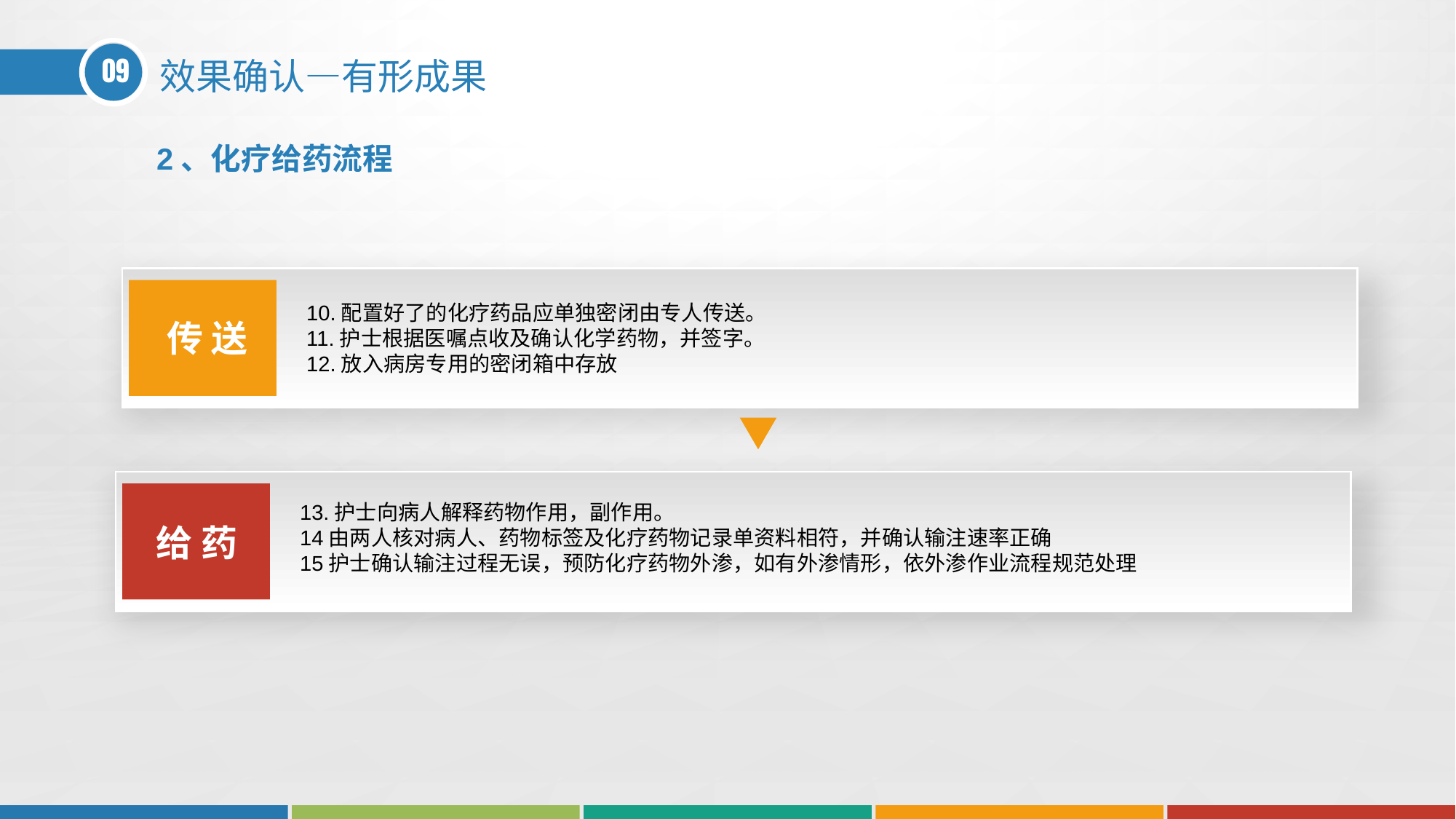

09
效果确认—有形成果

2、化疗给药流程

传 送
10.配置好了的化疗药品应单独密闭由专人传送。
11.护士根据医嘱点收及确认化学药物，并签字。
12.放入病房专用的密闭箱中存放

给 药
13.护士向病人解释药物作用，副作用。
14由两人核对病人、药物标签及化疗药物记录单资料相符，并确认输注速率正确
15护士确认输注过程无误，预防化疗药物外渗，如有外渗情形，依外渗作业流程规范处理